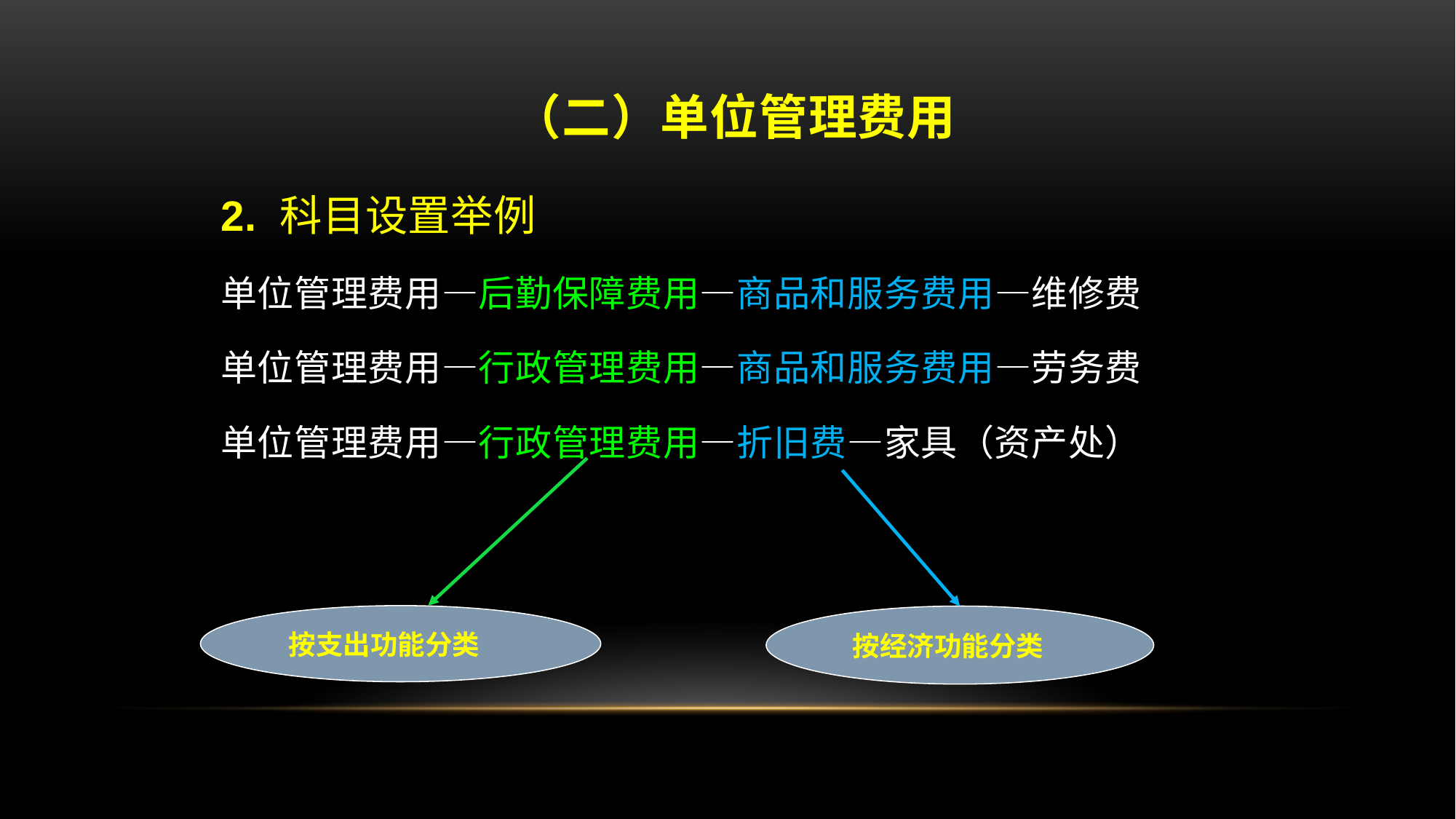

# （二）单位管理费用
2. 科目设置举例
单位管理费用—后勤保障费用—商品和服务费用—维修费
单位管理费用—行政管理费用—商品和服务费用—劳务费
单位管理费用—行政管理费用—折旧费—家具（资产处）
  按支出功能分类
  按经济功能分类
71